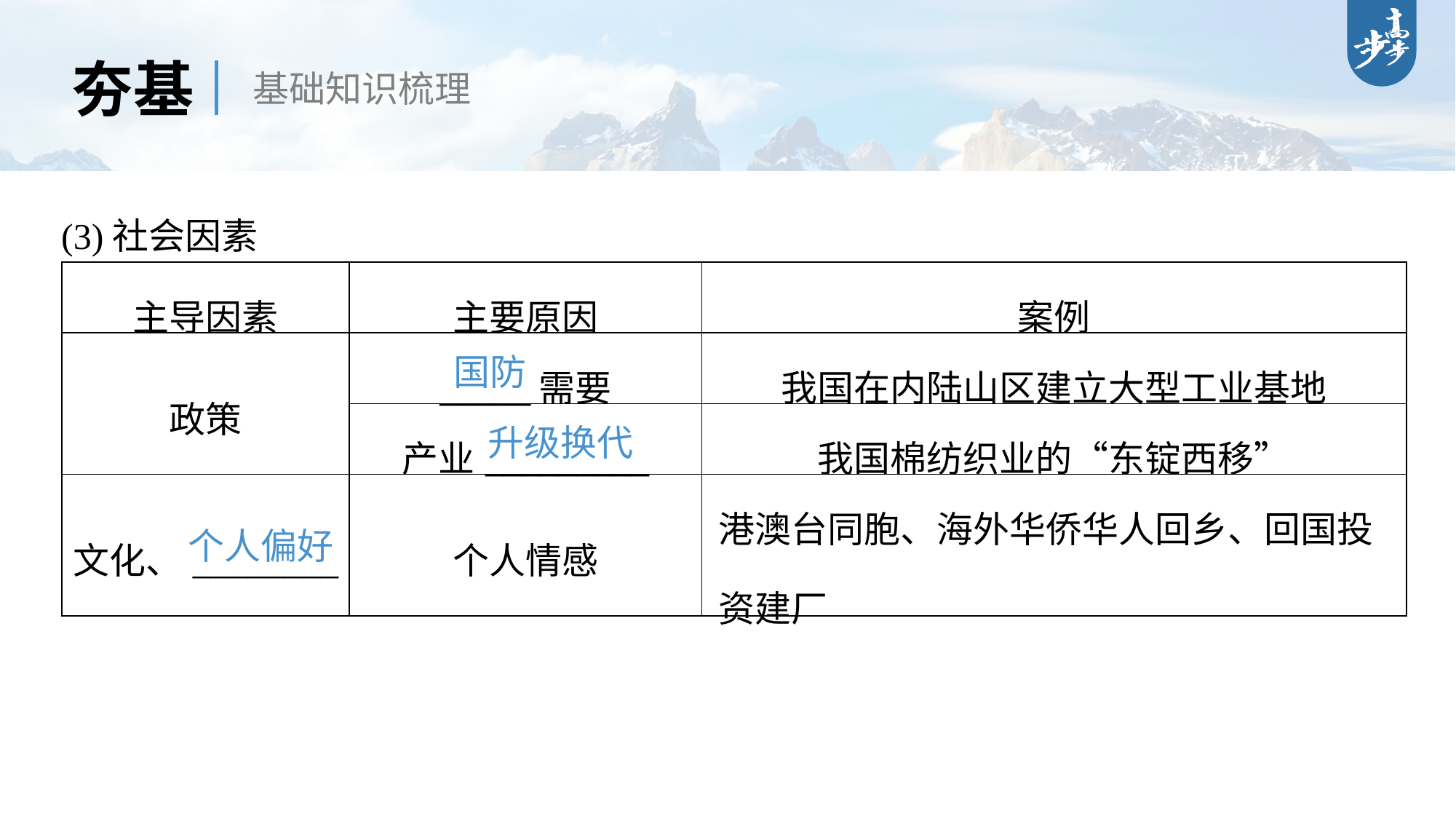

夯基
基础知识梳理
(3)社会因素
| 主导因素 | 主要原因 | 案例 |
| --- | --- | --- |
| 政策 | \_\_\_\_\_需要 | 我国在内陆山区建立大型工业基地 |
|  | 产业\_\_\_\_\_\_\_\_\_ | 我国棉纺织业的“东锭西移” |
| 文化、\_\_\_\_\_\_\_\_ | 个人情感 | 港澳台同胞、海外华侨华人回乡、回国投资建厂 |
国防
升级换代
个人偏好